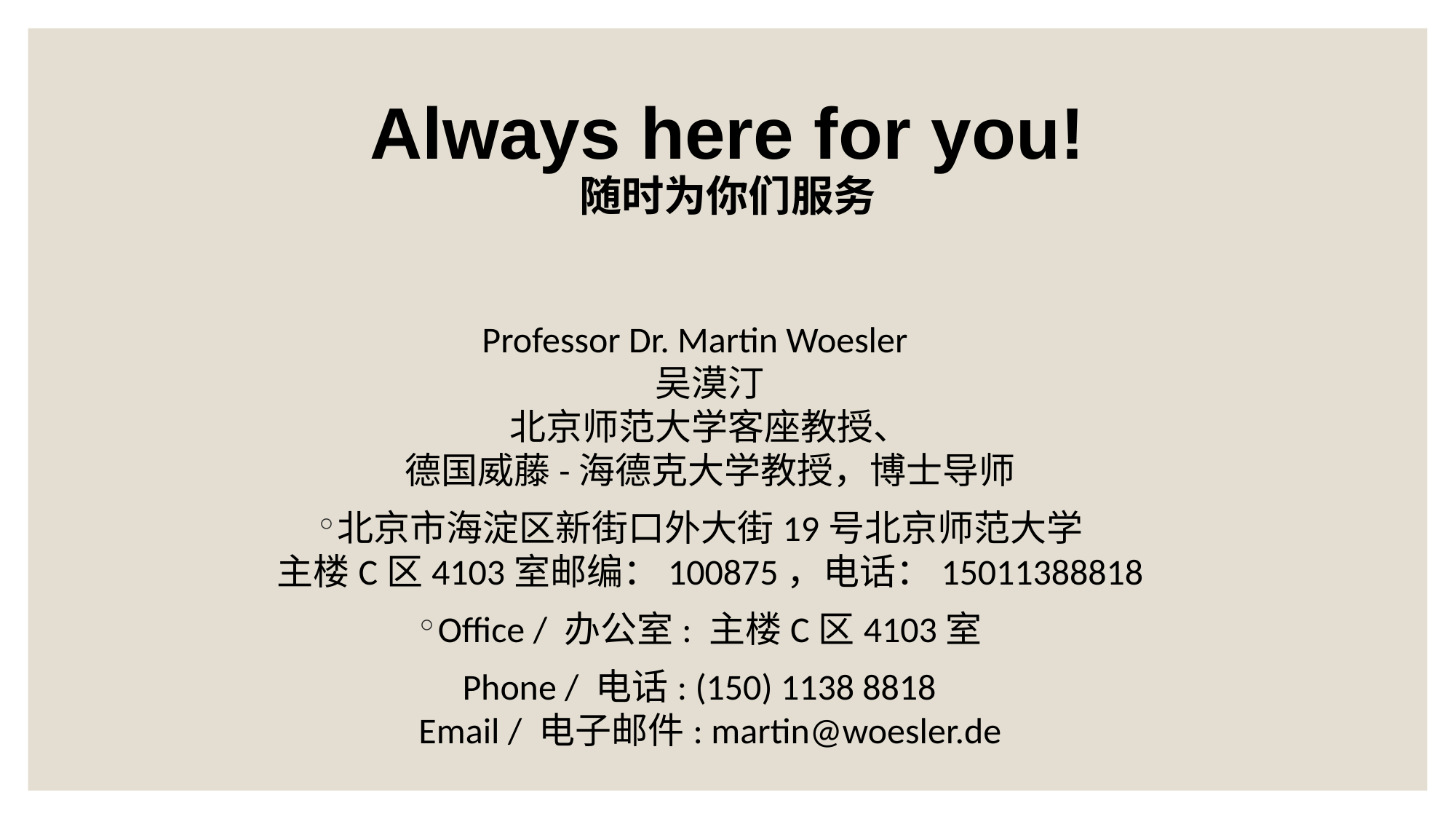

# Always here for you! 随时为你们服务
Professor Dr. Martin Woesler
吴漠汀
北京师范大学客座教授、
德国威藤-海德克大学教授，博士导师
北京市海淀区新街口外大街19号北京师范大学
主楼C区4103室邮编：100875，电话：15011388818
Office / 办公室: 主楼C区4103室
Phone / 电话: (150) 1138 8818
Email / 电子邮件: martin@woesler.de